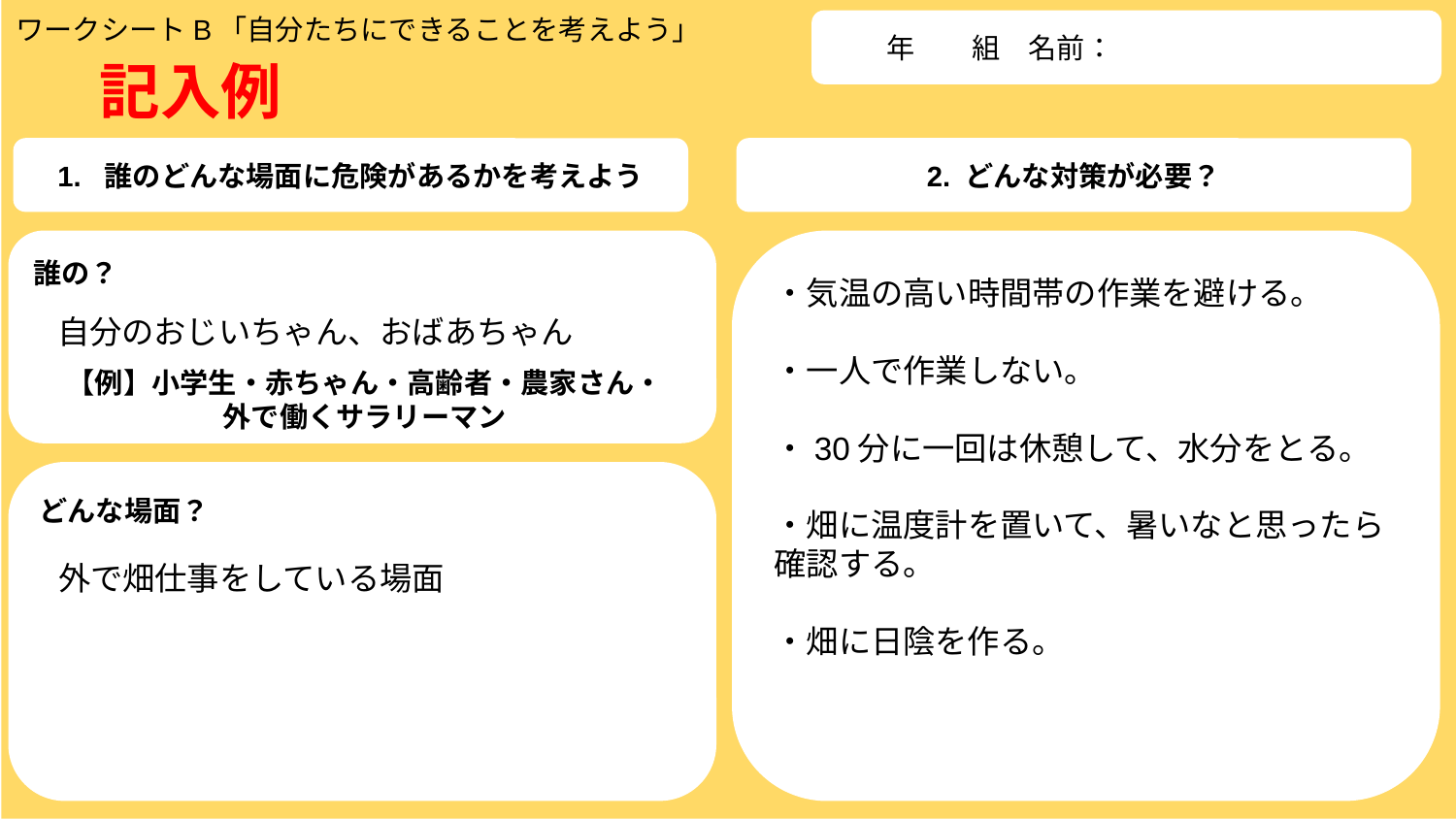

ワークシートB「自分たちにできることを考えよう」
　　年　　組　名前：
記入例
1.  誰のどんな場面に危険があるかを考えよう
2. どんな対策が必要？
誰の？
・気温の高い時間帯の作業を避ける。

・一人で作業しない。

・30分に一回は休憩して、水分をとる。

・畑に温度計を置いて、暑いなと思ったら確認する。

・畑に日陰を作る。
自分のおじいちゃん、おばあちゃん
【例】小学生・赤ちゃん・高齢者・農家さん・
外で働くサラリーマン
どんな場面？
外で畑仕事をしている場面